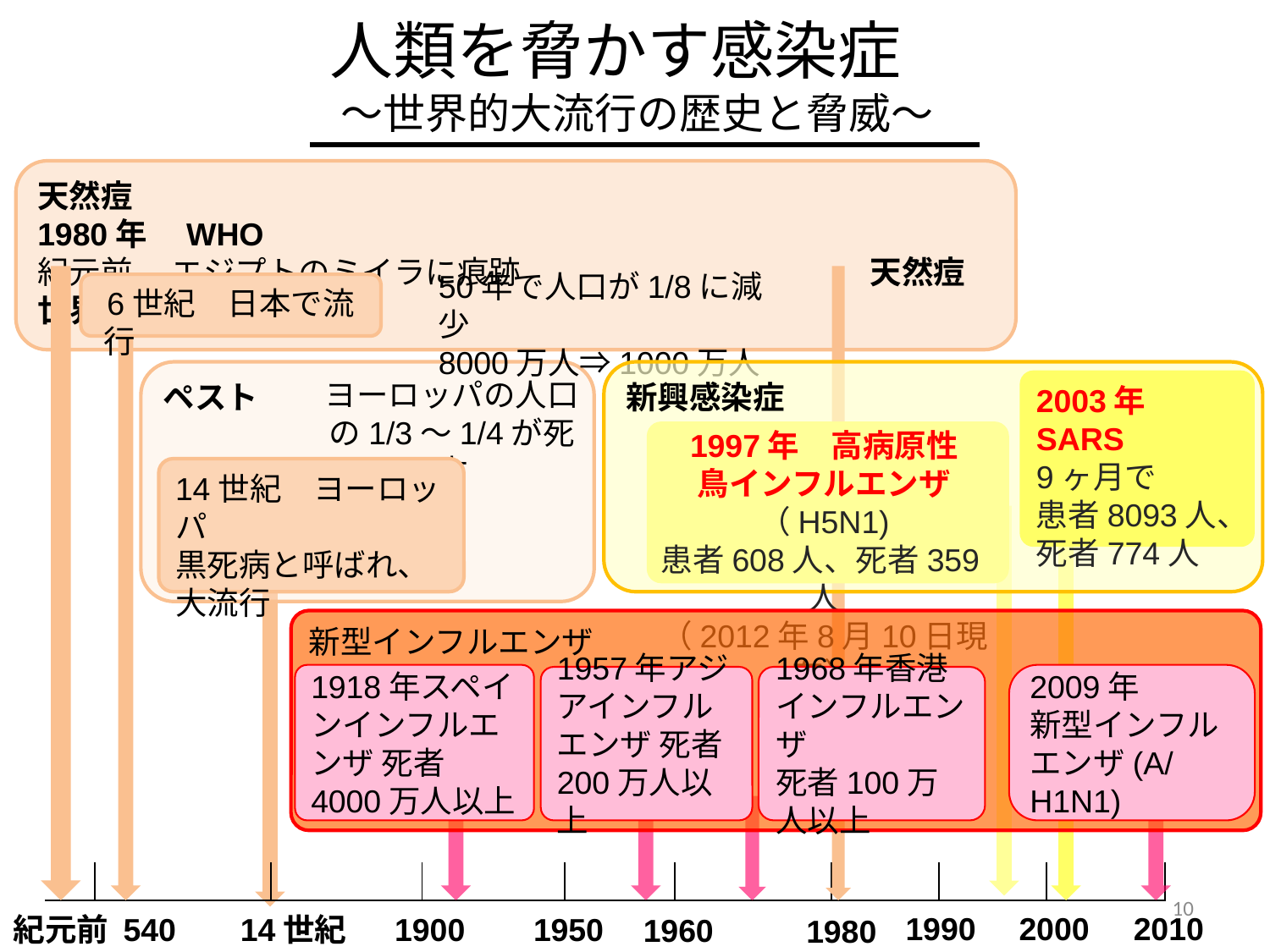

人類を脅かす感染症
～世界的大流行の歴史と脅威～
天然痘　　　　　　　　　　　　　　　　　　　　　　　　　　　1980年　WHO
紀元前　 エジプトのミイラに痕跡　　　　　　　　　　　天然痘世界根絶宣言

6世紀　日本で流行

ペスト
50年で人口が1/8に減少
8000万人⇒1000万人

新興感染症
ヨーロッパの人口の1/3～1/4が死亡
2003年　SARS
9ヶ月で
患者8093人、
死者774人

1997年　高病原性
鳥インフルエンザ（H5N1)
患者608人、死者359人
（2012年8月10日現在）

新型インフルエンザ
1918年スペインインフルエンザ 死者4000万人以上
2009年
新型インフルエンザ(A/H1N1)
1957年アジアインフルエンザ 死者200万人以上
1968年香港インフルエンザ
死者100万人以上

1990
2000
2010
紀元前
540年
14世紀
1950
1900
1960
1980
14世紀　ヨーロッパ
黒死病と呼ばれ、
大流行

|  |  |  |  |  |  |  |  |  |
| --- | --- | --- | --- | --- | --- | --- | --- | --- |
10